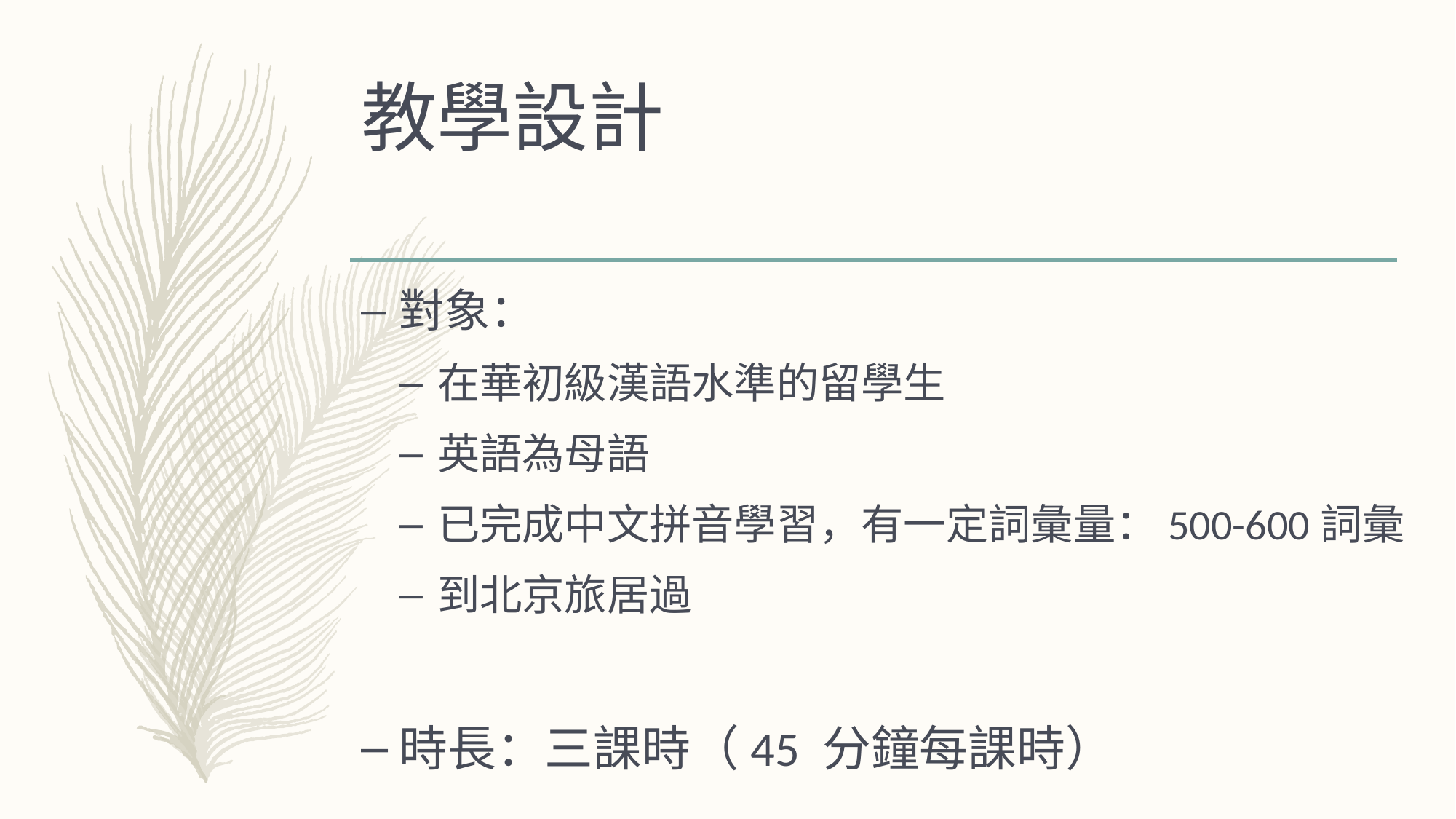

# 教學設計
對象：
在華初級漢語水準的留學生
英語為母語
已完成中文拼音學習，有一定詞彙量：500-600詞彙
到北京旅居過

時長：三課時（45 分鐘每課時）